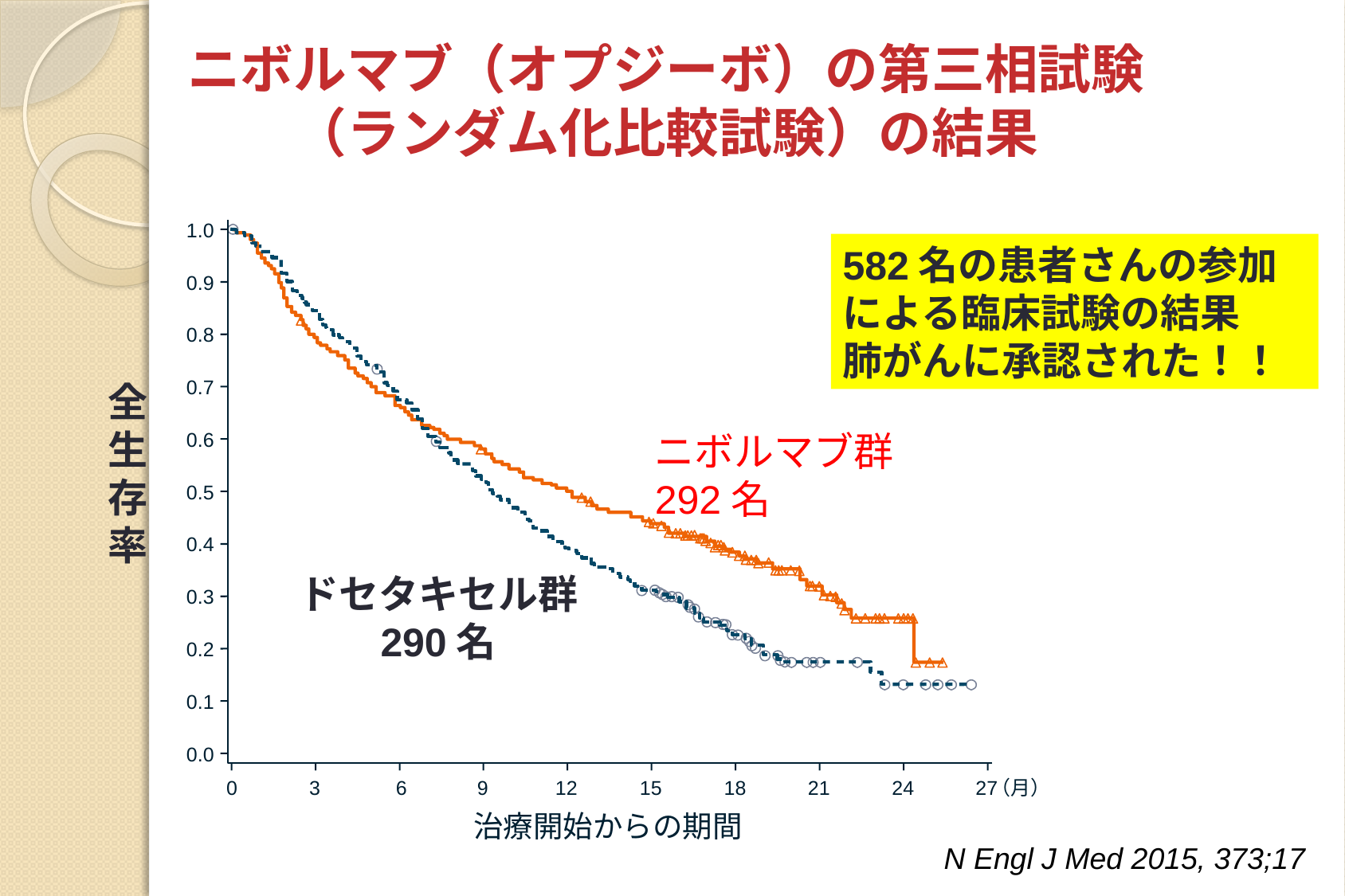

# ニボルマブ（オプジーボ）の第三相試験 （ランダム化比較試験）の結果
1.0

0.9

0.8

0.7

0.6

0.5

0.4

0.3

0.2

0.1

0.0

0
3
6
9
12
15
18
21
24
27
（月）
治療開始からの期間

582名の患者さんの参加による臨床試験の結果
肺がんに承認された！！
全生存率
ニボルマブ群
292名
ニボルマブ
ドセタキセル群
290名
ニボ　　ルマブ
N Engl J Med 2015, 373;17